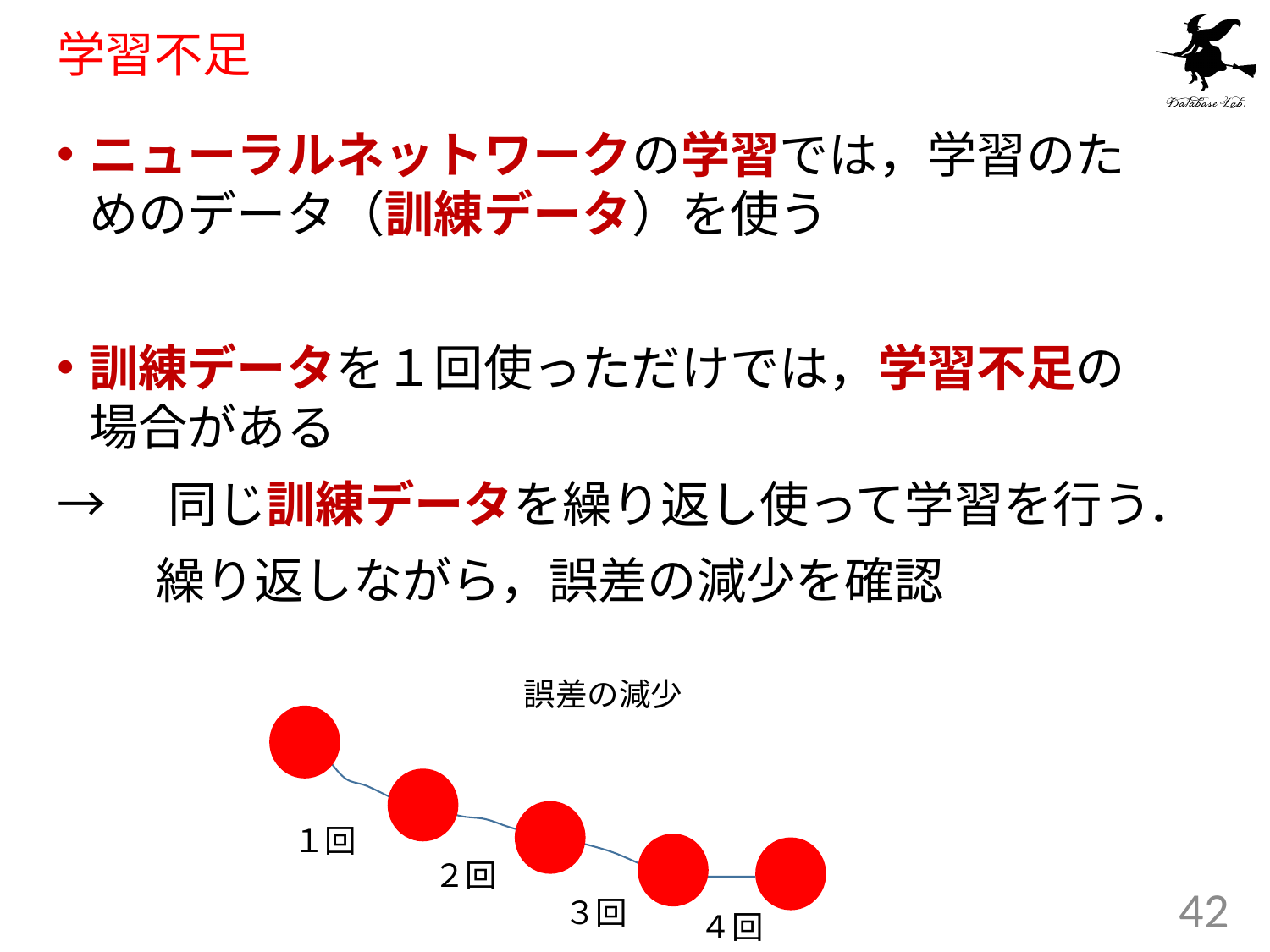

# 学習不足
ニューラルネットワークの学習では，学習のためのデータ（訓練データ）を使う

訓練データを１回使っただけでは，学習不足の場合がある
→　同じ訓練データを繰り返し使って学習を行う．
　　繰り返しながら，誤差の減少を確認
誤差の減少

１回

２回
42
３回
４回